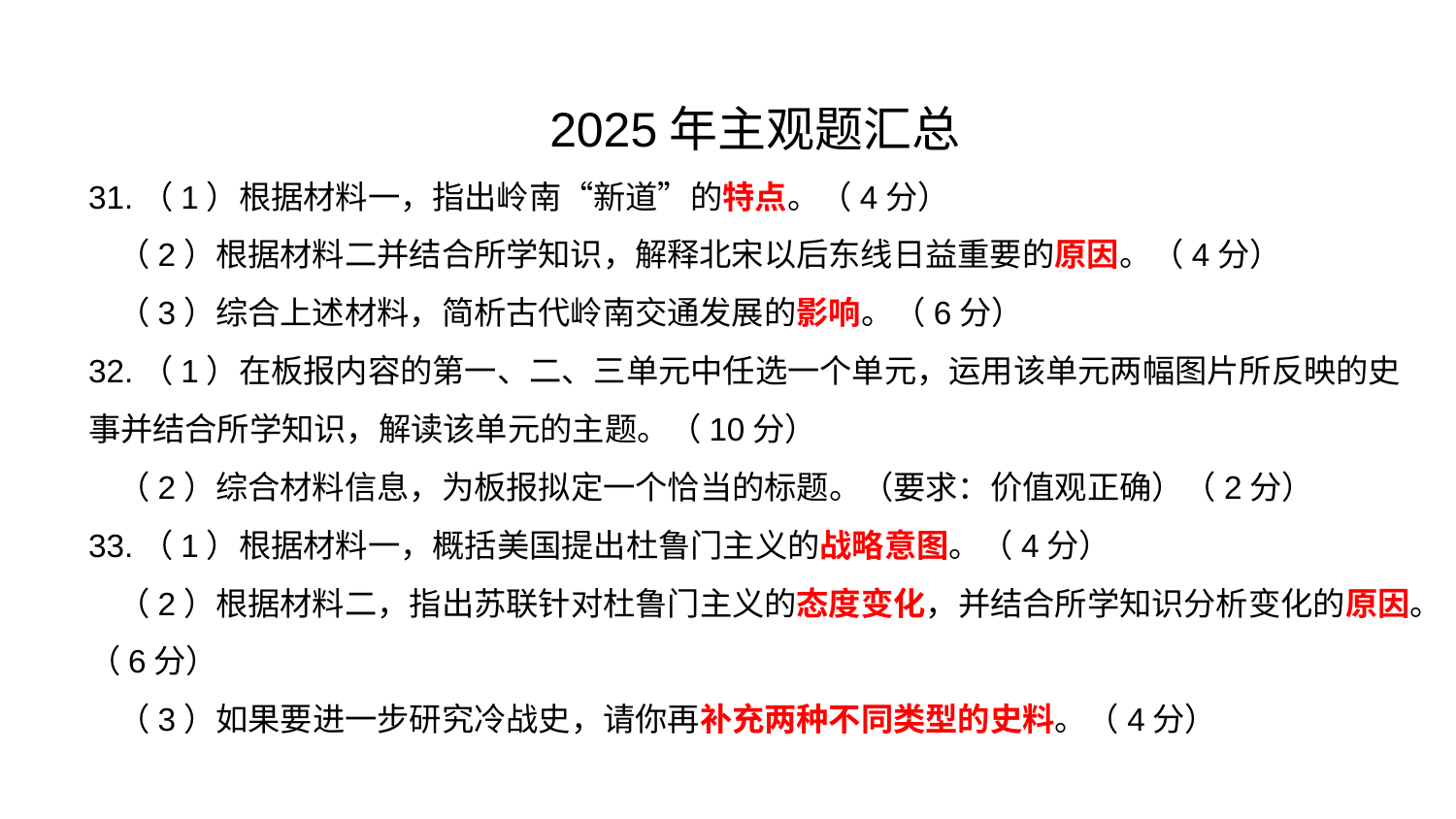

2025年主观题汇总
31.（1）根据材料一，指出岭南“新道”的特点。（4分）
   （2）根据材料二并结合所学知识，解释北宋以后东线日益重要的原因。（4分）
   （3）综合上述材料，简析古代岭南交通发展的影响。（6分）
32.（1）在板报内容的第一、二、三单元中任选一个单元，运用该单元两幅图片所反映的史事并结合所学知识，解读该单元的主题。（10分）
   （2）综合材料信息，为板报拟定一个恰当的标题。（要求：价值观正确）（2分）
33.（1）根据材料一，概括美国提出杜鲁门主义的战略意图。（4分）
   （2）根据材料二，指出苏联针对杜鲁门主义的态度变化，并结合所学知识分析变化的原因。（6分）
   （3）如果要进一步研究冷战史，请你再补充两种不同类型的史料。（4分）